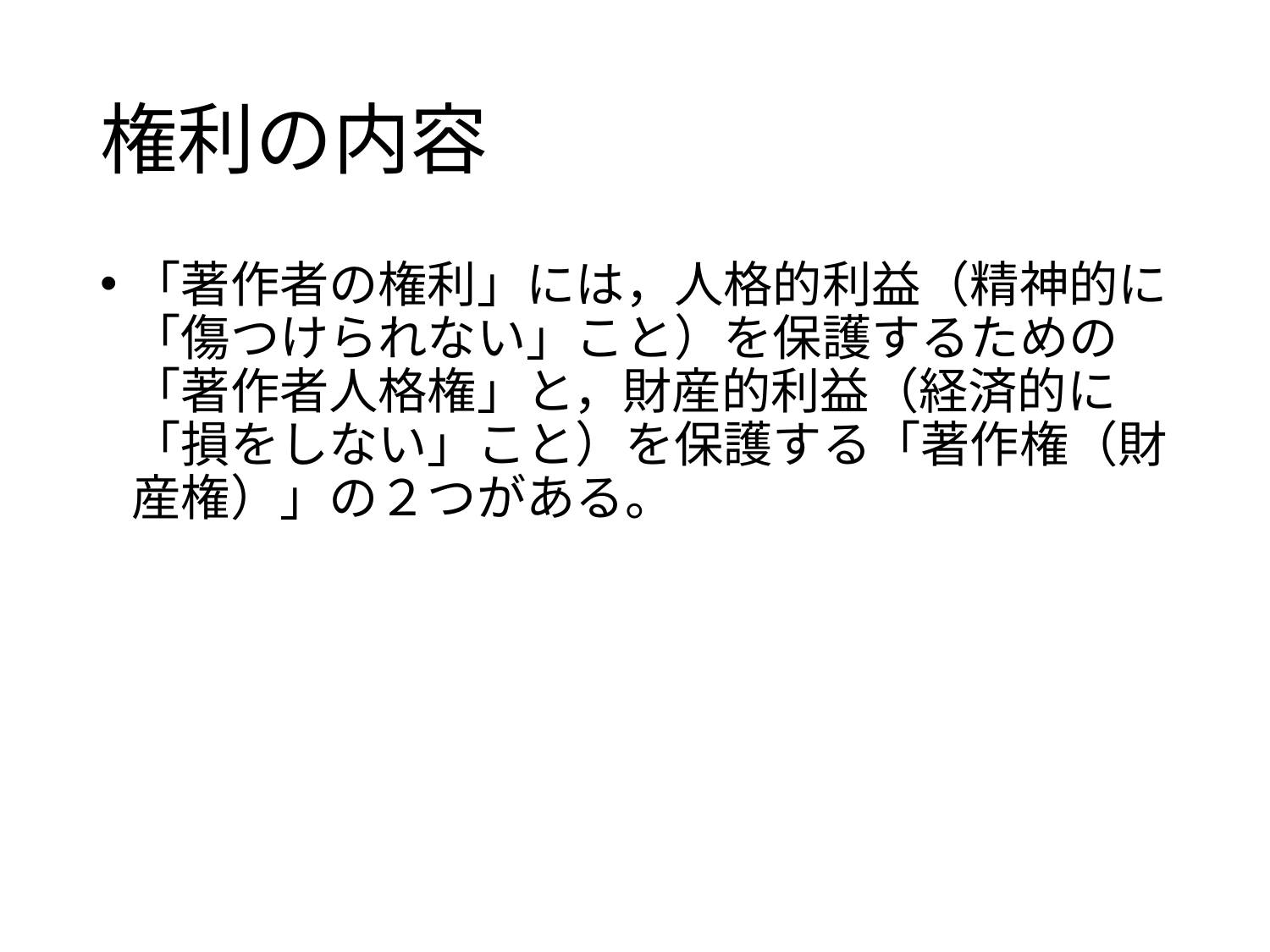

# 権利の内容
「著作者の権利」には，人格的利益（精神的に「傷つけられない」こと）を保護するための「著作者人格権」と，財産的利益（経済的に「損をしない」こと）を保護する「著作権（財産権）」の２つがある。